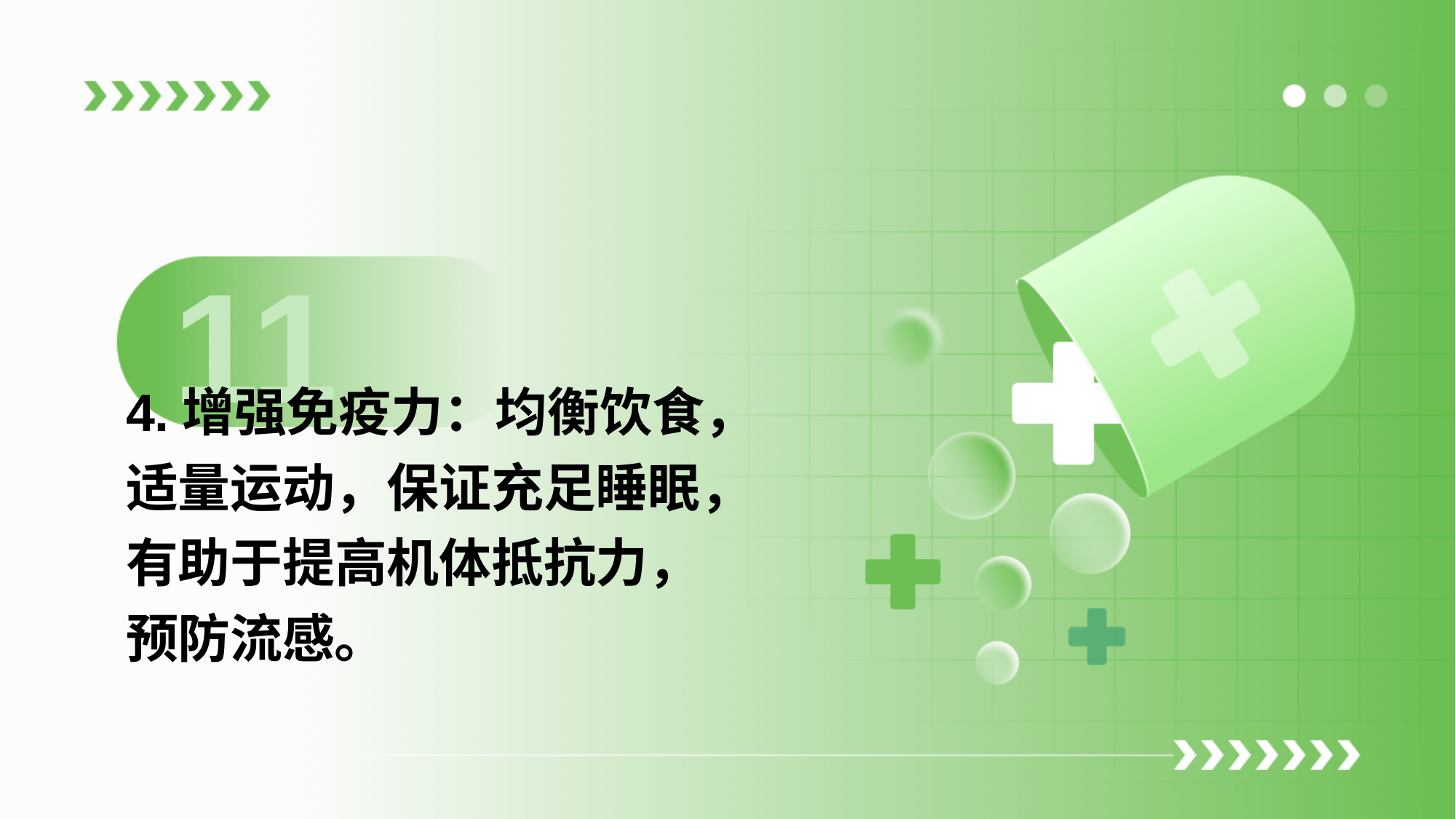

11
4.增强免疫力：均衡饮食，适量运动，保证充足睡眠，有助于提高机体抵抗力，预防流感。